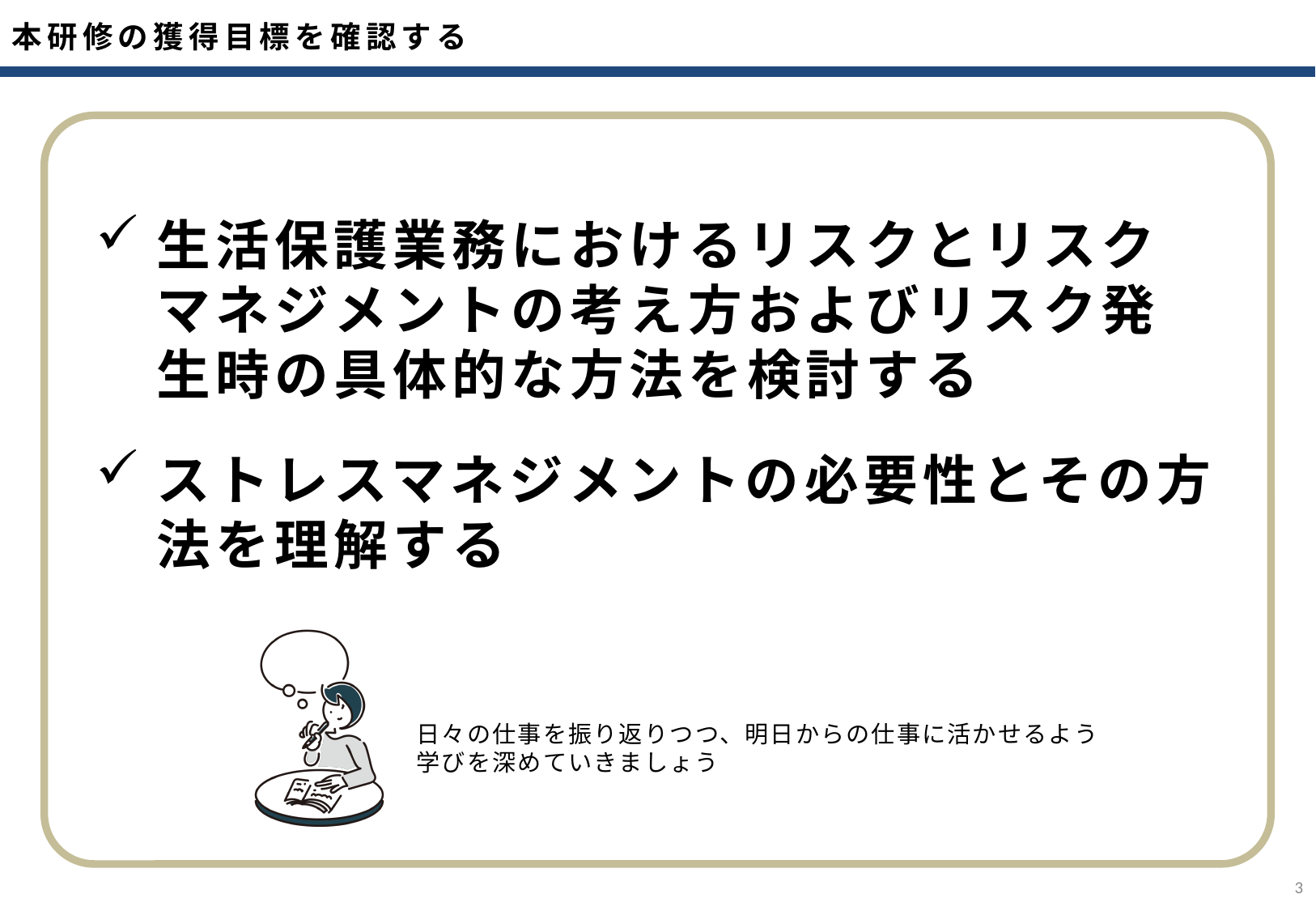

生活保護業務におけるリスクとリスクマネジメントの考え方およびリスク発生時の具体的な方法を検討する
ストレスマネジメントの必要性とその方法を理解する
3